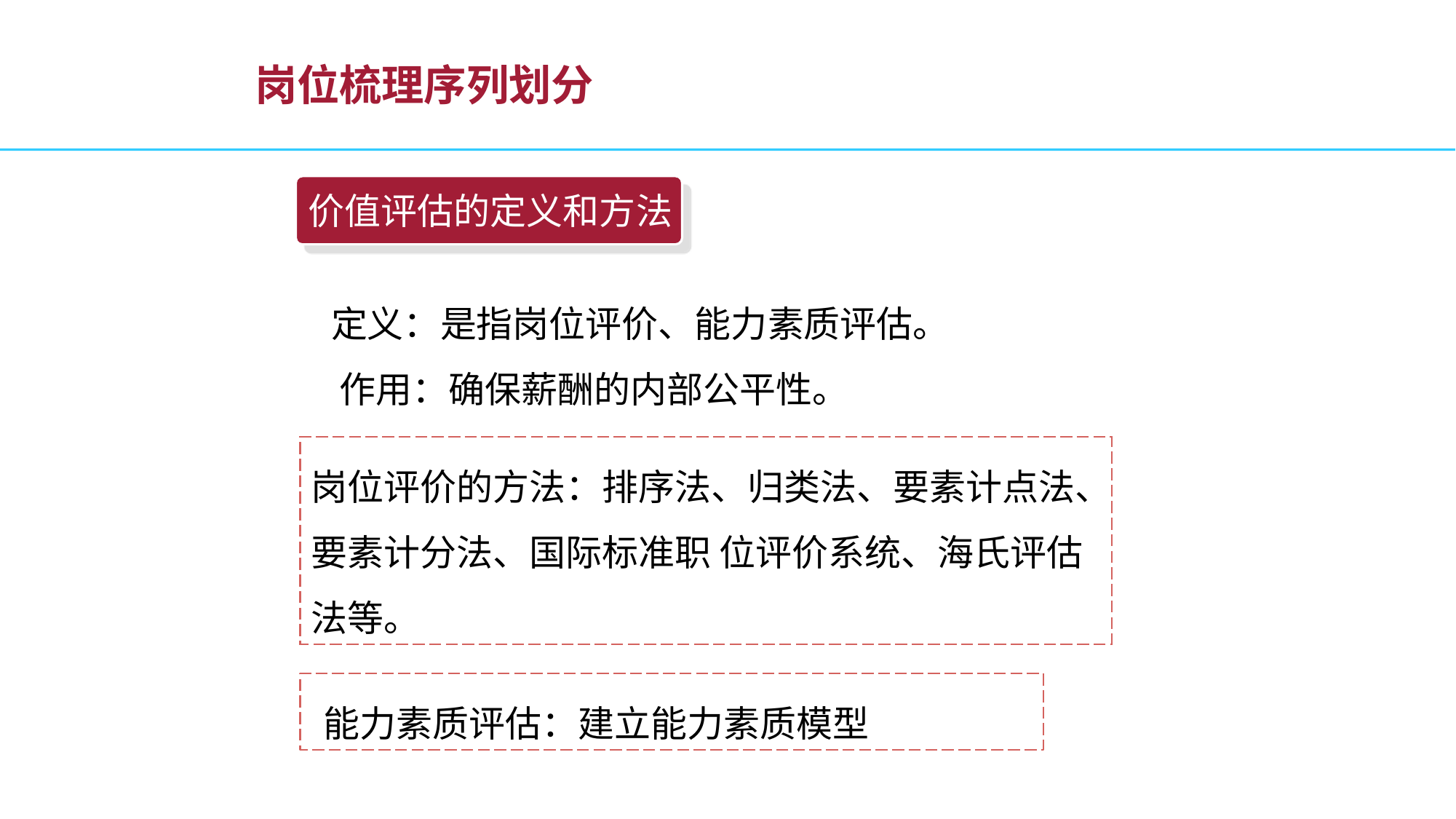

# 岗位梳理序列划分
价值评估的定义和方法
  定义：是指岗位评价、能力素质评估。
   作用：确保薪酬的内部公平性。
岗位评价的方法：排序法、归类法、要素计点法、要素计分法、国际标准职 位评价系统、海氏评估法等。
 能力素质评估：建立能力素质模型